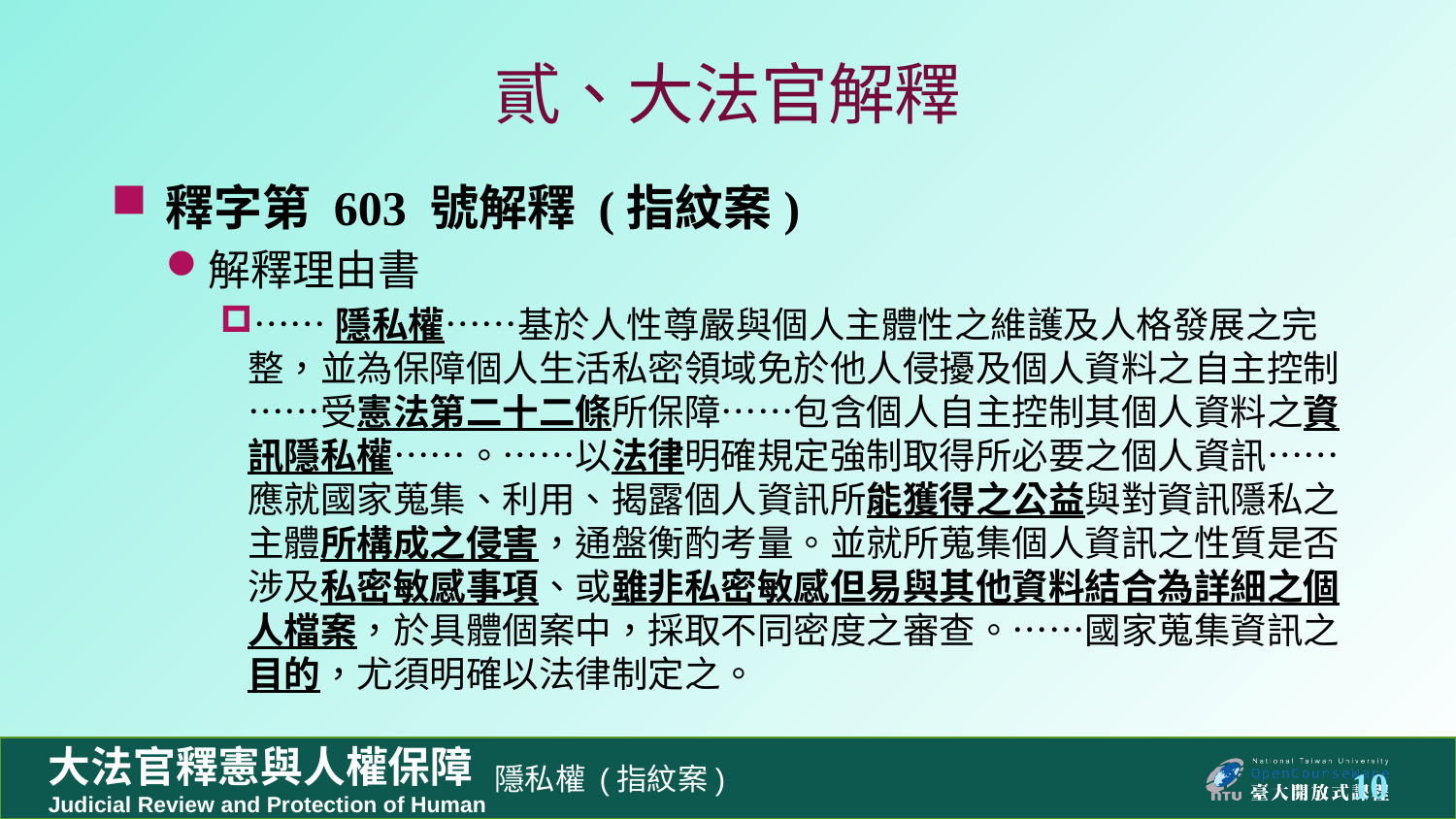

# 貳、大法官解釋
釋字第 603 號解釋 (指紋案)
解釋理由書
……隱私權……基於人性尊嚴與個人主體性之維護及人格發展之完整，並為保障個人生活私密領域免於他人侵擾及個人資料之自主控制……受憲法第二十二條所保障……包含個人自主控制其個人資料之資訊隱私權……。……以法律明確規定強制取得所必要之個人資訊……應就國家蒐集、利用、揭露個人資訊所能獲得之公益與對資訊隱私之主體所構成之侵害，通盤衡酌考量。並就所蒐集個人資訊之性質是否涉及私密敏感事項、或雖非私密敏感但易與其他資料結合為詳細之個人檔案，於具體個案中，採取不同密度之審查。……國家蒐集資訊之目的，尤須明確以法律制定之。